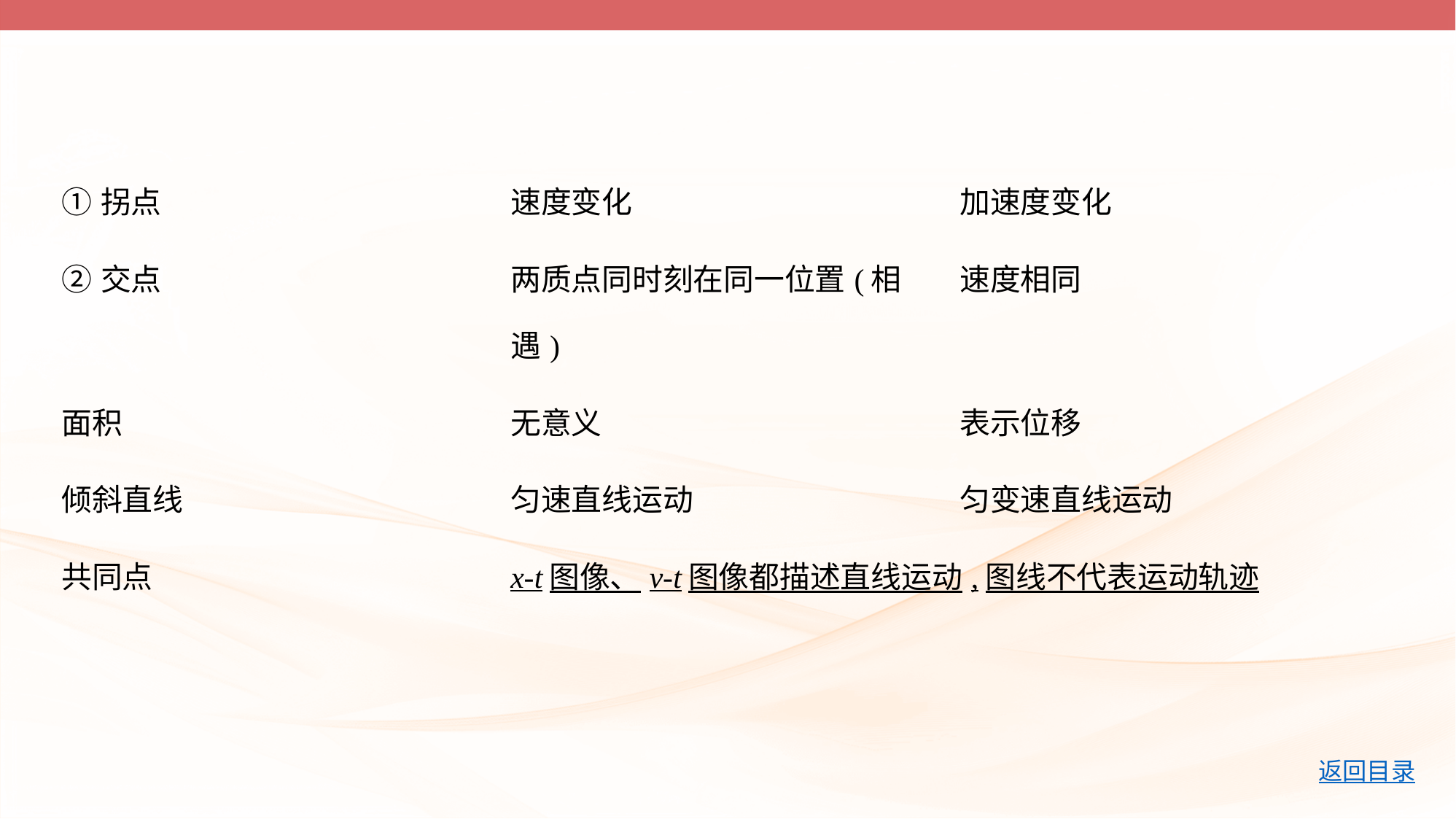

| ①拐点 | 速度变化 | 加速度变化 |
| --- | --- | --- |
| ②交点 | 两质点同时刻在同一位置(相遇) | 速度相同 |
| 面积 | 无意义 | 表示位移 |
| 倾斜直线 | 匀速直线运动 | 匀变速直线运动 |
| 共同点 | x-t图像、v-t图像都描述直线运动,图线不代表运动轨迹 |  |